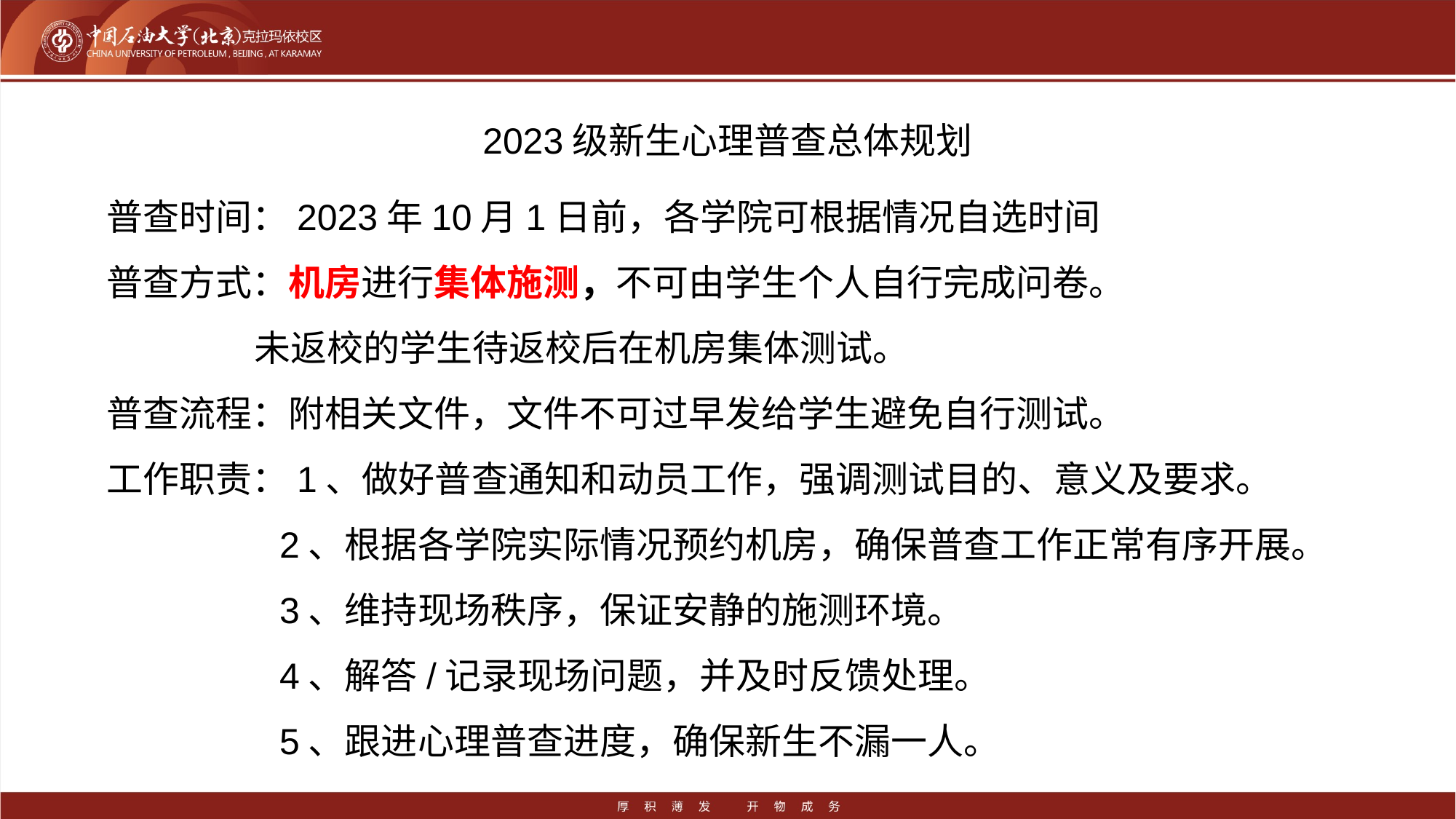

2023级新生心理普查总体规划
普查时间：2023年10月1日前，各学院可根据情况自选时间
普查方式：机房进行集体施测，不可由学生个人自行完成问卷。
                 未返校的学生待返校后在机房集体测试。
普查流程：附相关文件，文件不可过早发给学生避免自行测试。
工作职责：1、做好普查通知和动员工作，强调测试目的、意义及要求。
                 2、根据各学院实际情况预约机房，确保普查工作正常有序开展。
                 3、维持现场秩序，保证安静的施测环境。
                 4、解答/记录现场问题，并及时反馈处理。
                 5、跟进心理普查进度，确保新生不漏一人。